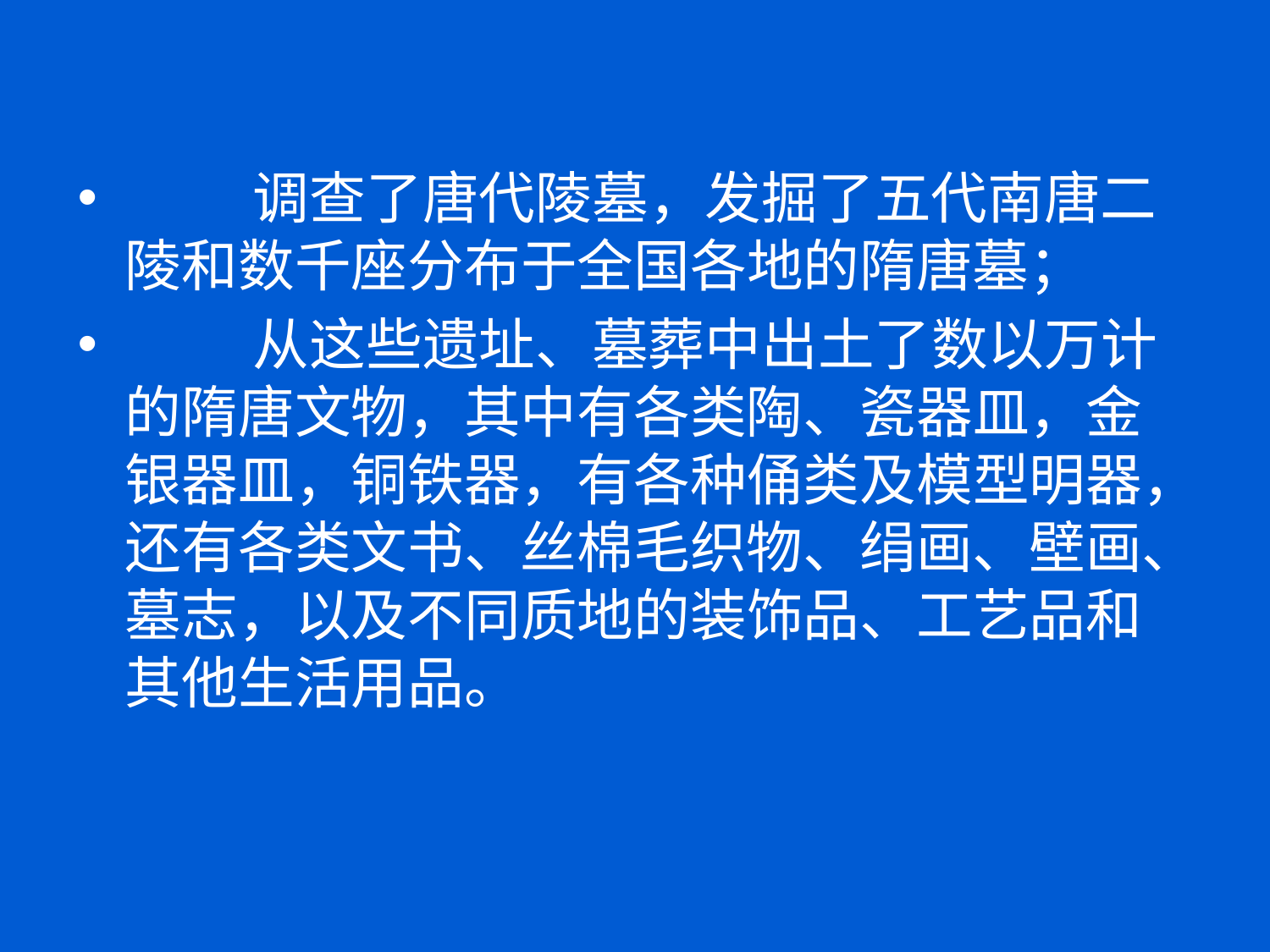

#
         调查了唐代陵墓，发掘了五代南唐二陵和数千座分布于全国各地的隋唐墓；
         从这些遗址、墓葬中出土了数以万计的隋唐文物，其中有各类陶、瓷器皿，金银器皿，铜铁器，有各种俑类及模型明器，还有各类文书、丝棉毛织物、绢画、壁画、墓志，以及不同质地的装饰品、工艺品和其他生活用品。